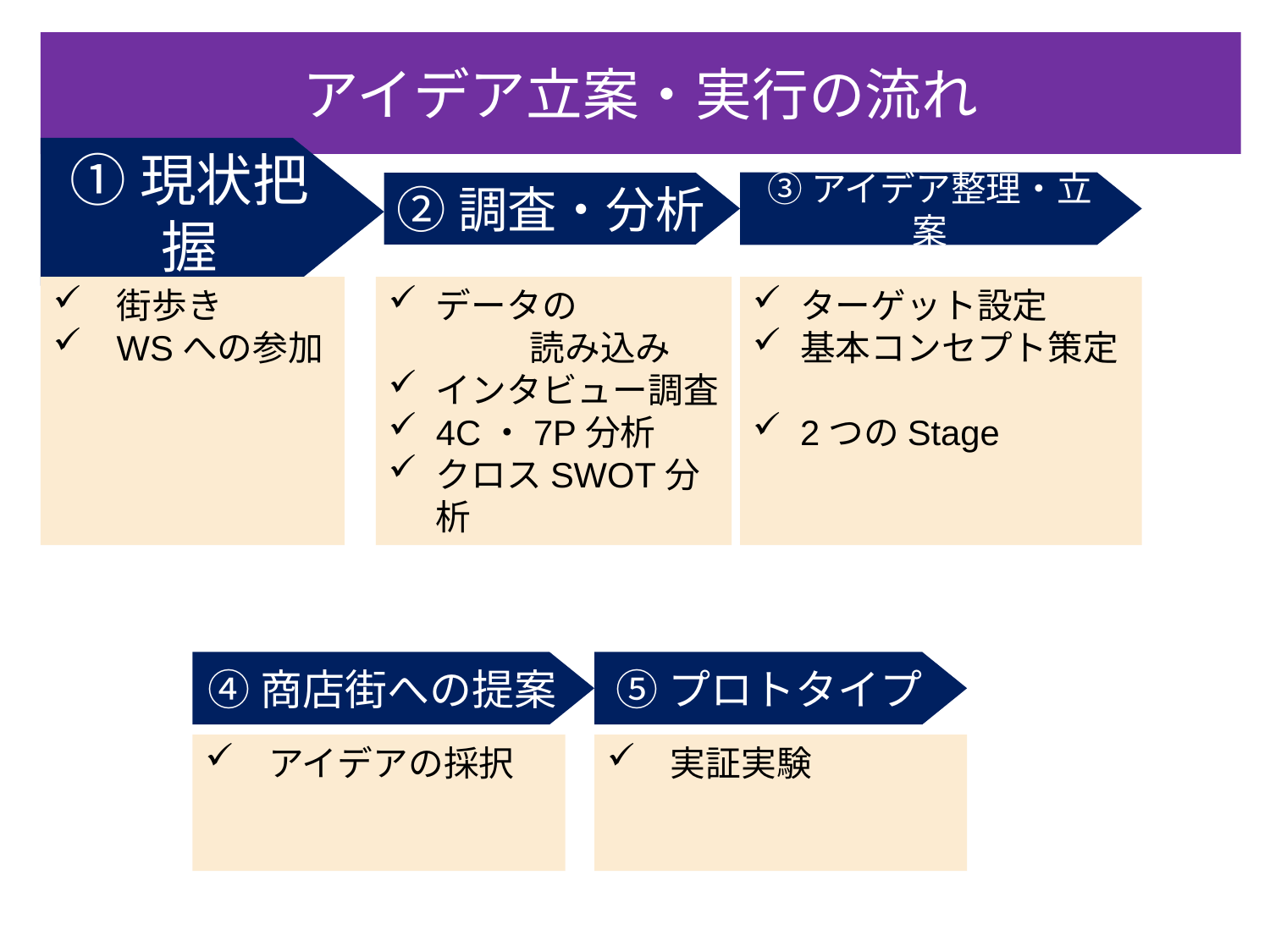

アイデア立案・実行の流れ
①現状把握
②調査・分析
③アイデア整理・立案
街歩き
WSへの参加
データの
　　　　読み込み
インタビュー調査
4C・7P分析
クロスSWOT分析

ターゲット設定
基本コンセプト策定

2つのStage

④商店街への提案
⑤プロトタイプ
アイデアの採択
実証実験